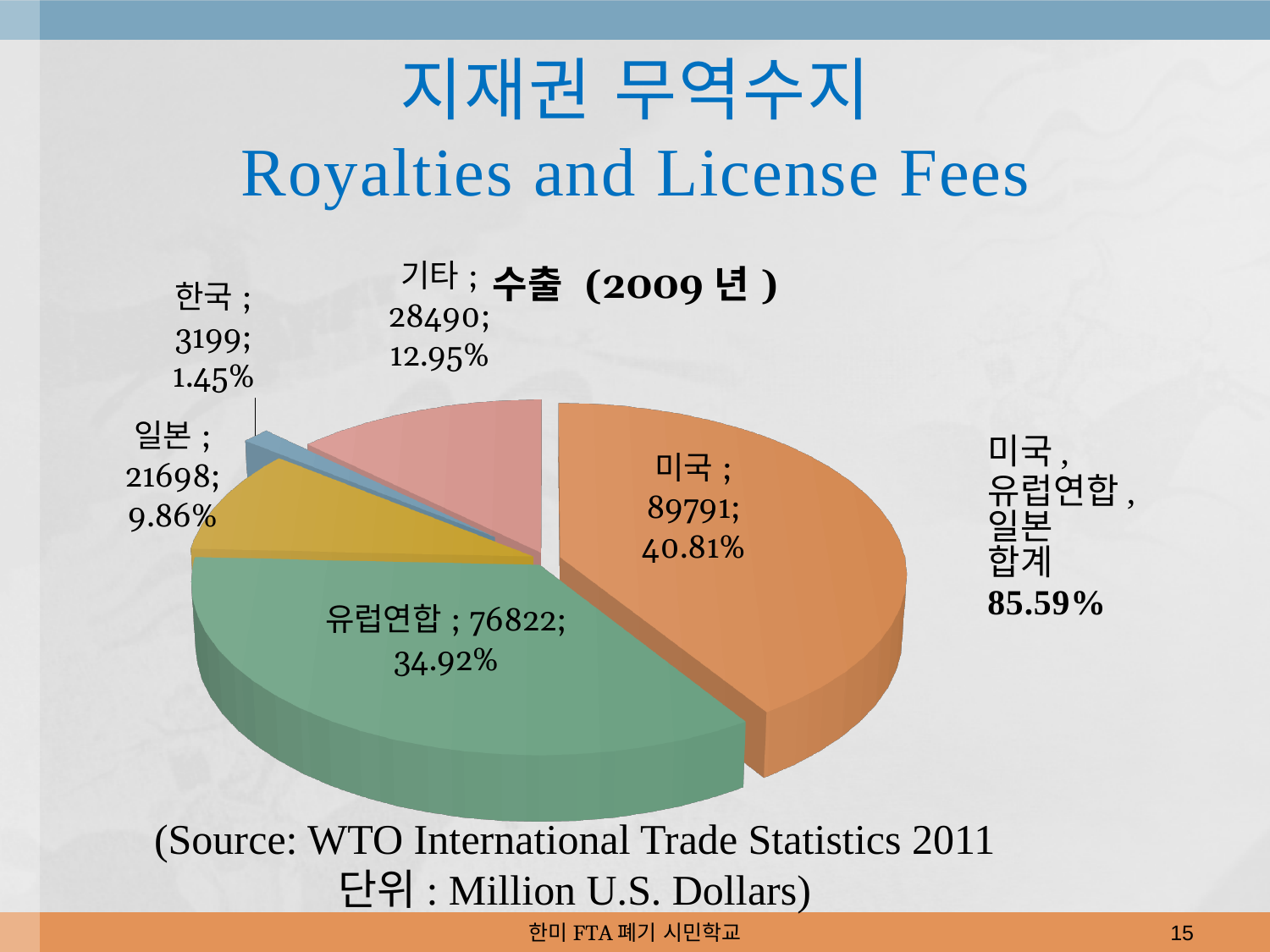

# 지재권 무역수지 Royalties and License Fees

[unsupported chart]

(Source: WTO International Trade Statistics 2011
단위: Million U.S. Dollars)
한미FTA폐기 시민학교
15